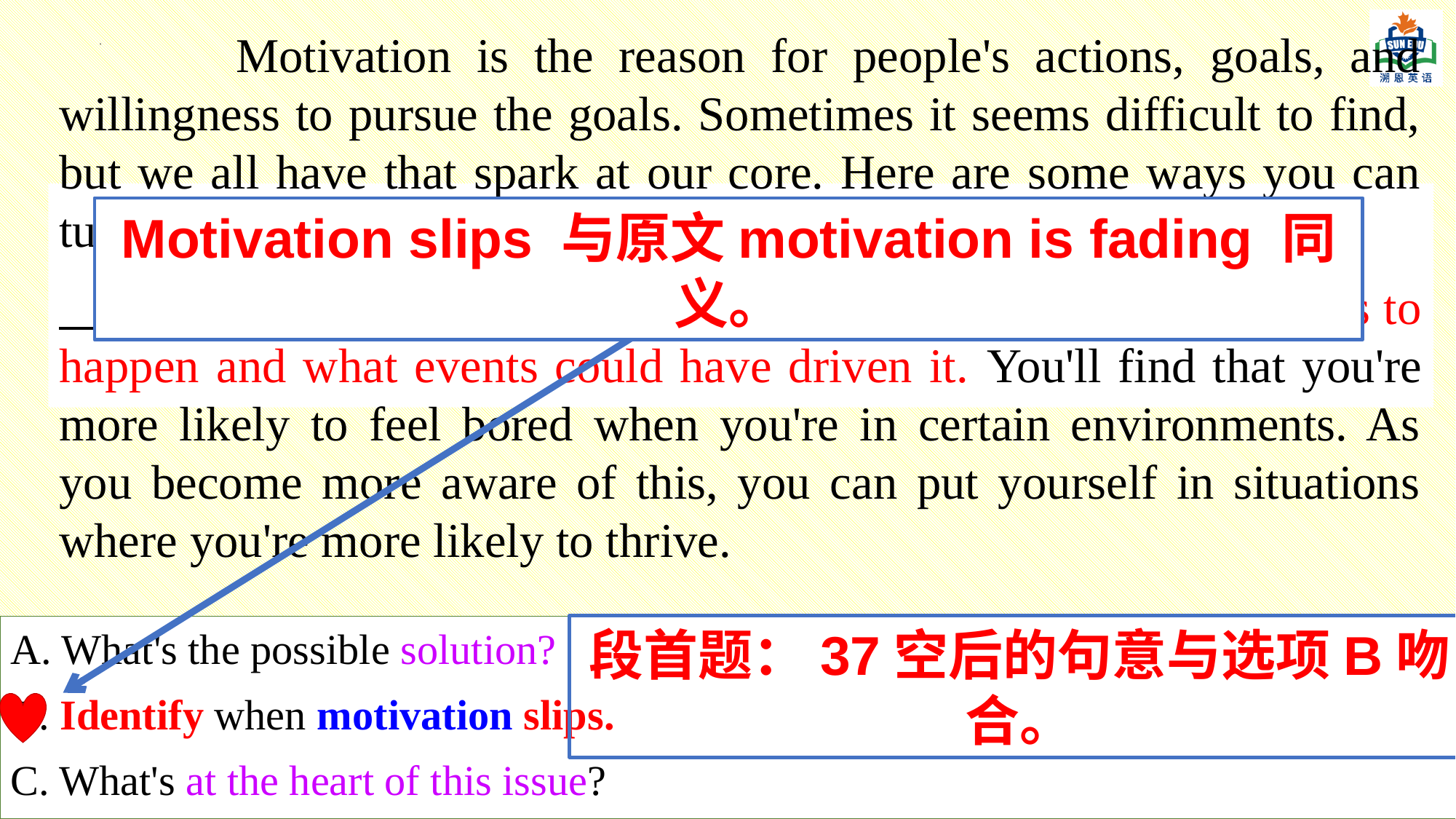

Motivation is the reason for people's actions, goals, and willingness to pursue the goals. Sometimes it seems difficult to find, but we all have that spark at our core. Here are some ways you can turn that spark back into a flame.
               37    If your motivation is fading, notice when this starts to happen and what events could have driven it. You'll find that you're more likely to feel bored when you're in certain environments. As you become more aware of this, you can put yourself in situations where you're more likely to thrive.
Motivation slips 与原文motivation is fading 同义。
段首题：37空后的句意与选项B吻合。
A. What's the possible solution?
B. Identify when motivation slips.
C. What's at the heart of this issue?
。